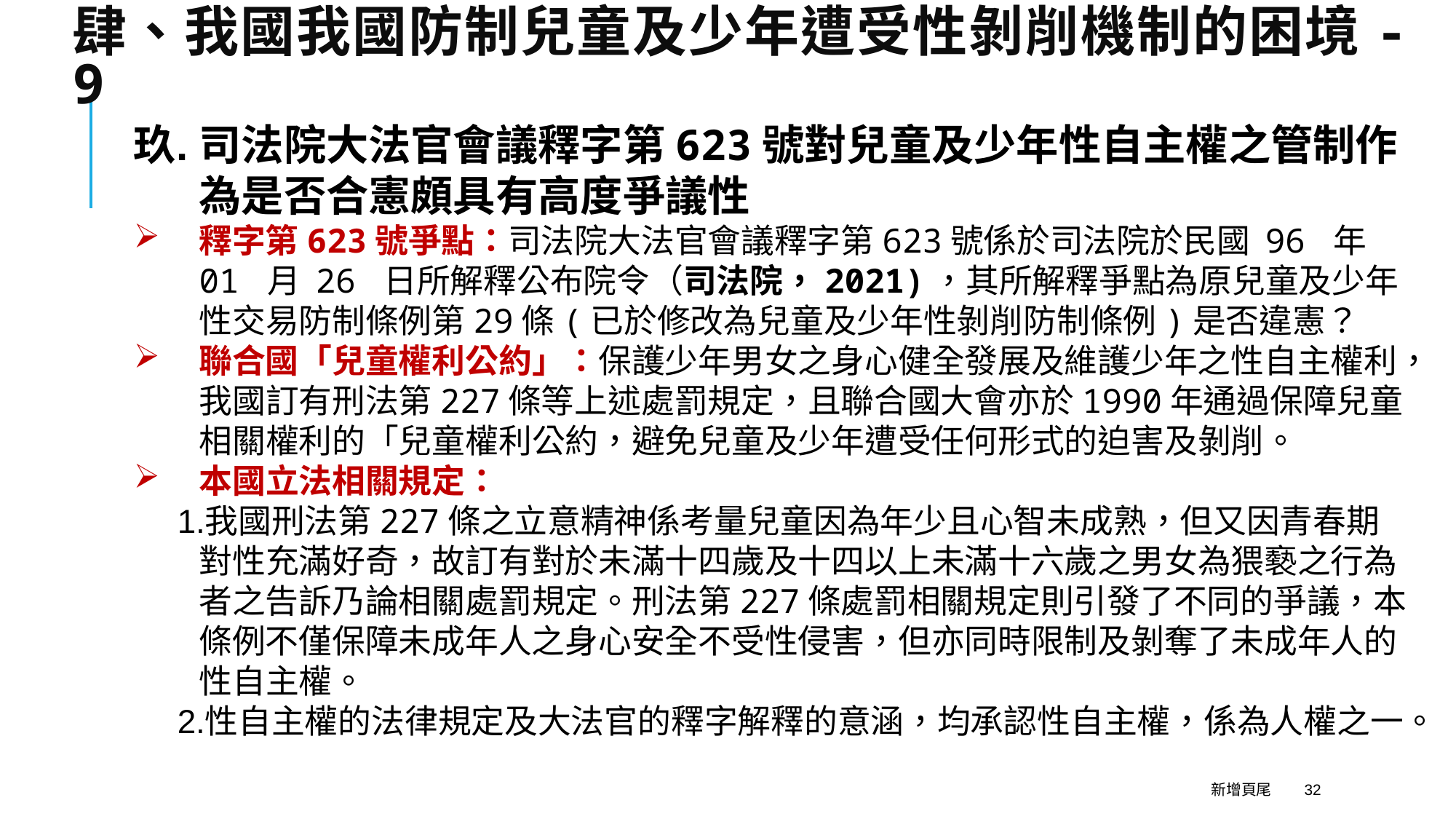

# 肆、我國我國防制兒童及少年遭受性剝削機制的困境-9
司法院大法官會議釋字第623號對兒童及少年性自主權之管制作為是否合憲頗具有高度爭議性
釋字第623號爭點：司法院大法官會議釋字第623號係於司法院於民國 96 年 01 月 26 日所解釋公布院令（司法院，2021)，其所解釋爭點為原兒童及少年性交易防制條例第29條(已於修改為兒童及少年性剝削防制條例)是否違憲？
聯合國「兒童權利公約」：保護少年男女之身心健全發展及維護少年之性自主權利，我國訂有刑法第227條等上述處罰規定，且聯合國大會亦於1990年通過保障兒童相關權利的「兒童權利公約，避免兒童及少年遭受任何形式的迫害及剝削。
本國立法相關規定：
我國刑法第227條之立意精神係考量兒童因為年少且心智未成熟，但又因青春期對性充滿好奇，故訂有對於未滿十四歲及十四以上未滿十六歲之男女為猥褻之行為者之告訴乃論相關處罰規定。刑法第227條處罰相關規定則引發了不同的爭議，本條例不僅保障未成年人之身心安全不受性侵害，但亦同時限制及剝奪了未成年人的性自主權。
性自主權的法律規定及大法官的釋字解釋的意涵，均承認性自主權，係為人權之一。
新增頁尾
32